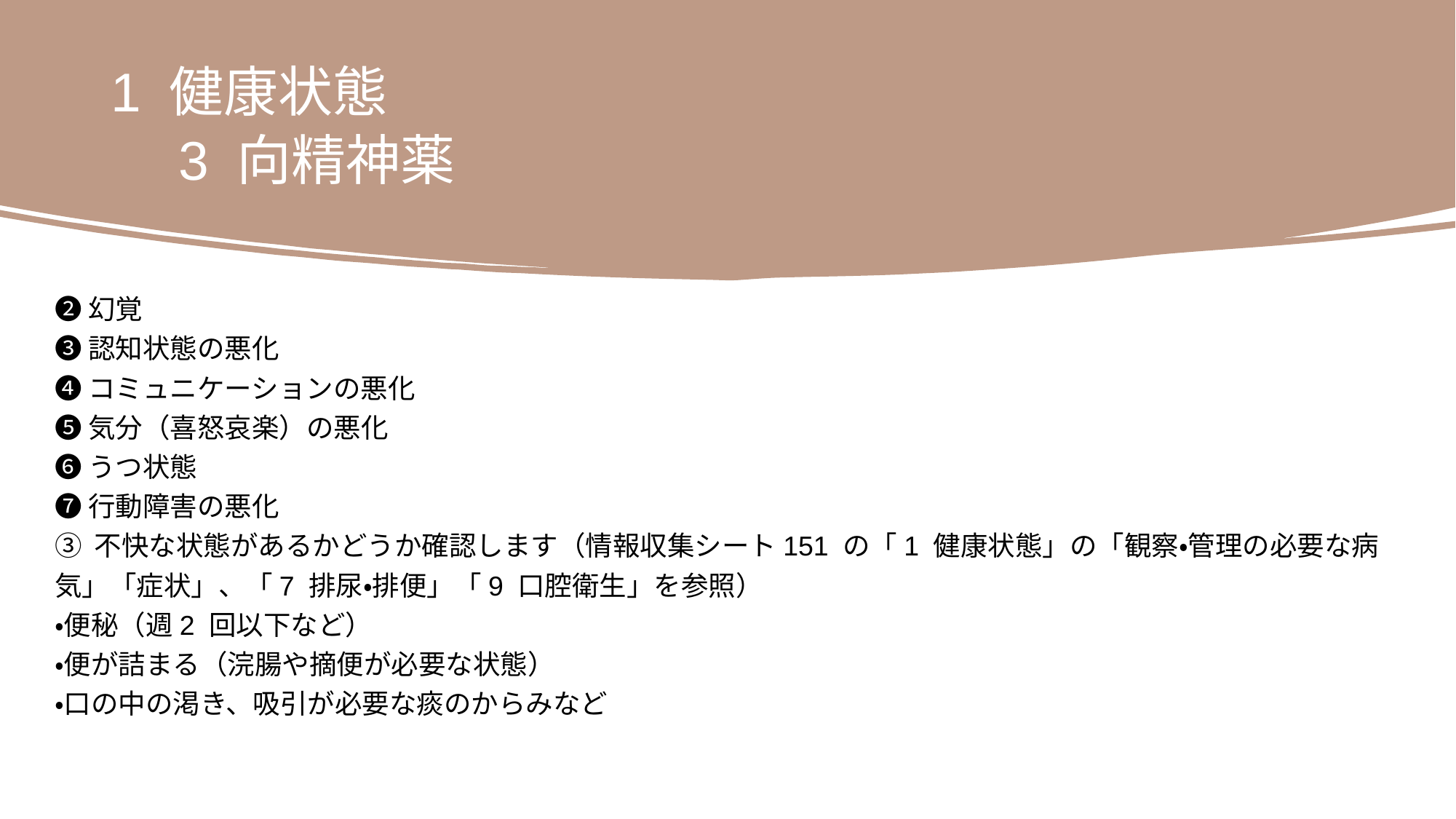

1 健康状態
　3 向精神薬

❷幻覚
❸認知状態の悪化
❹コミュニケーションの悪化
❺気分（喜怒哀楽）の悪化
❻うつ状態
❼行動障害の悪化
③ 不快な状態があるかどうか確認します（情報収集シート151 の「1 健康状態」の「観察・管理の必要な病
気」「症状」、「7 排尿・排便」「9 口腔衛生」を参照）
・便秘（週2 回以下など）
・便が詰まる（浣腸や摘便が必要な状態）
・口の中の渇き、吸引が必要な痰のからみなど